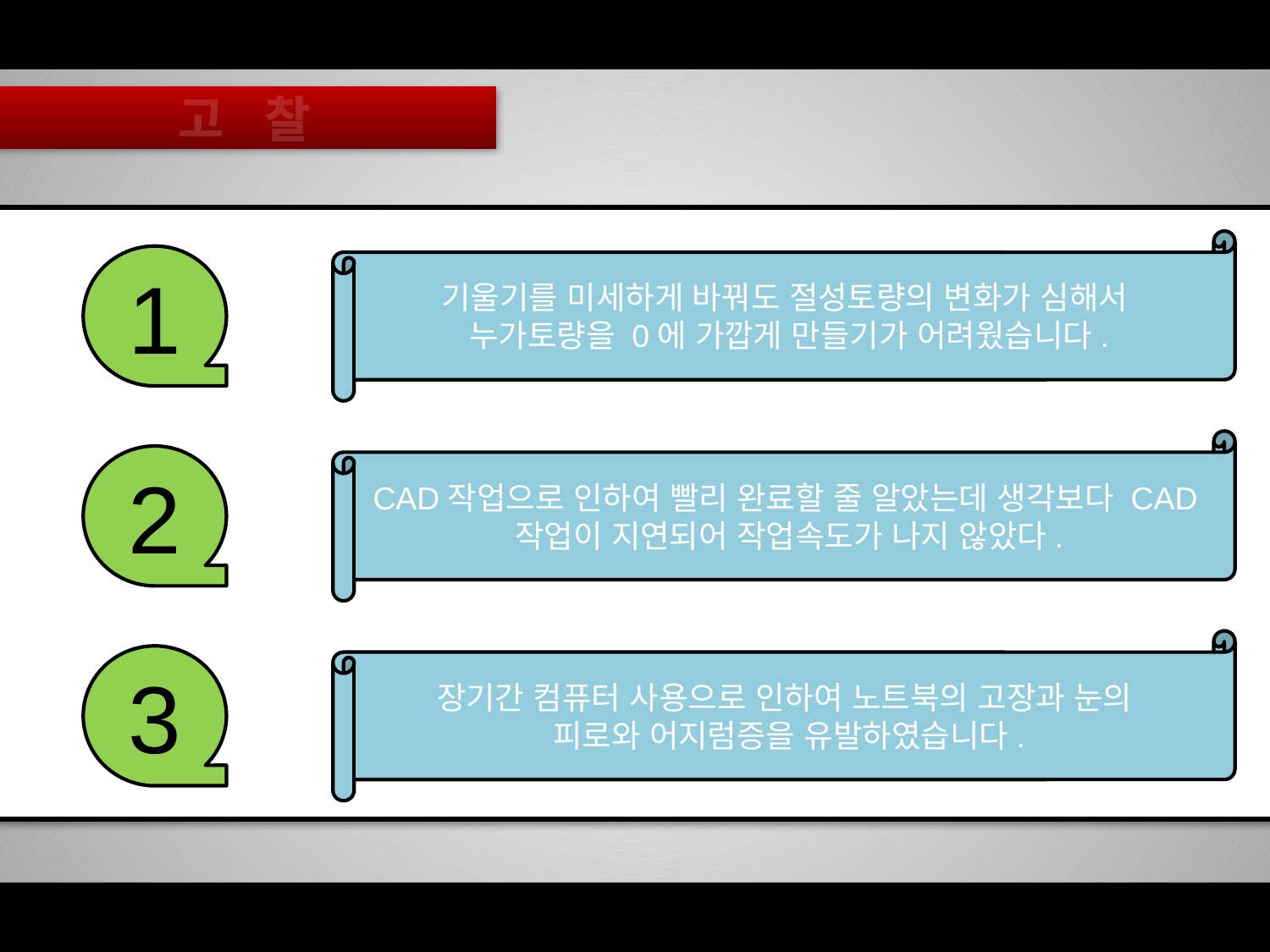

고   찰

기울기를 미세하게 바꿔도 절성토량의 변화가 심해서
누가토량을 0에 가깝게 만들기가 어려웠습니다.
1
CAD작업으로 인하여 빨리 완료할 줄 알았는데 생각보다 CAD작업이 지연되어 작업속도가 나지 않았다.
2
장기간 컴퓨터 사용으로 인하여 노트북의 고장과 눈의
피로와 어지럼증을 유발하였습니다.
3